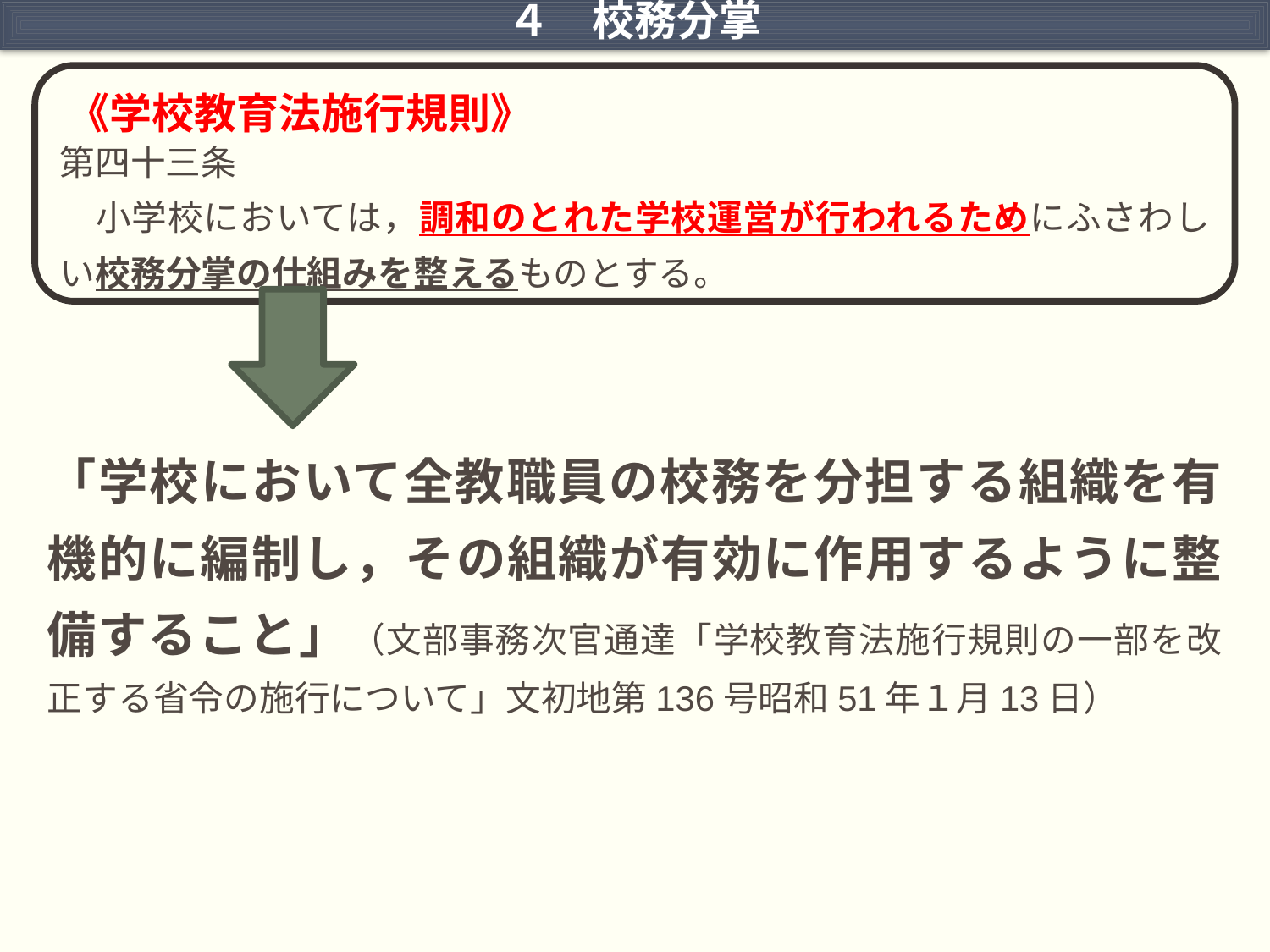

４　校務分掌

 《学校教育法施行規則》
第四十三条
　小学校においては，調和のとれた学校運営が行われるためにふさわしい校務分掌の仕組みを整えるものとする。

「学校において全教職員の校務を分担する組織を有機的に編制し，その組織が有効に作用するように整備すること」（文部事務次官通達「学校教育法施行規則の一部を改正する省令の施行について」文初地第136号昭和51年１月13日）